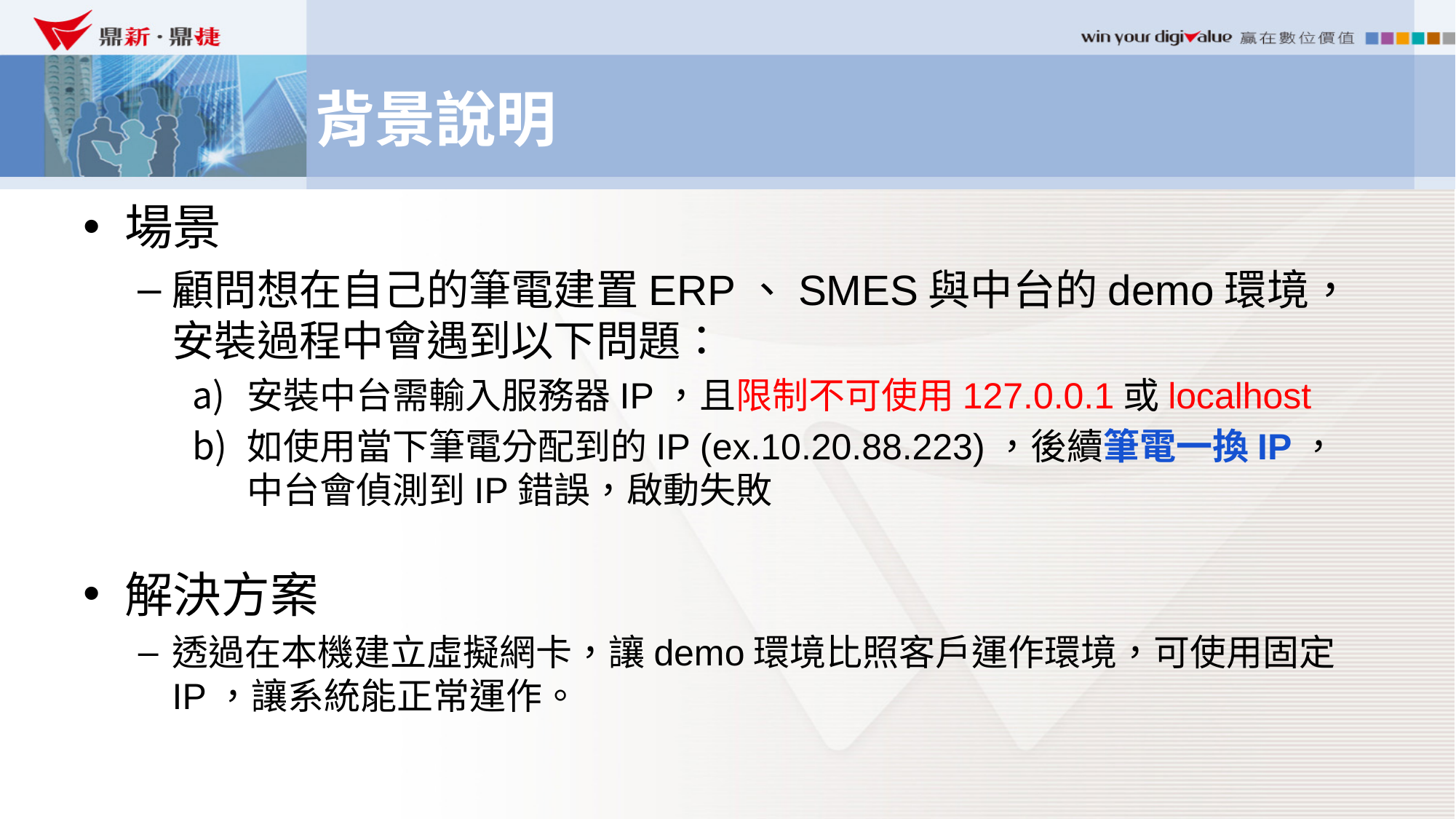

背景說明
場景
顧問想在自己的筆電建置ERP、SMES與中台的demo環境，
安裝過程中會遇到以下問題：
安裝中台需輸入服務器IP，且限制不可使用127.0.0.1或localhost
如使用當下筆電分配到的IP (ex.10.20.88.223)，後續筆電一換IP，中台會偵測到IP錯誤，啟動失敗
解決方案
透過在本機建立虛擬網卡，讓demo環境比照客戶運作環境，可使用固定IP，讓系統能正常運作。